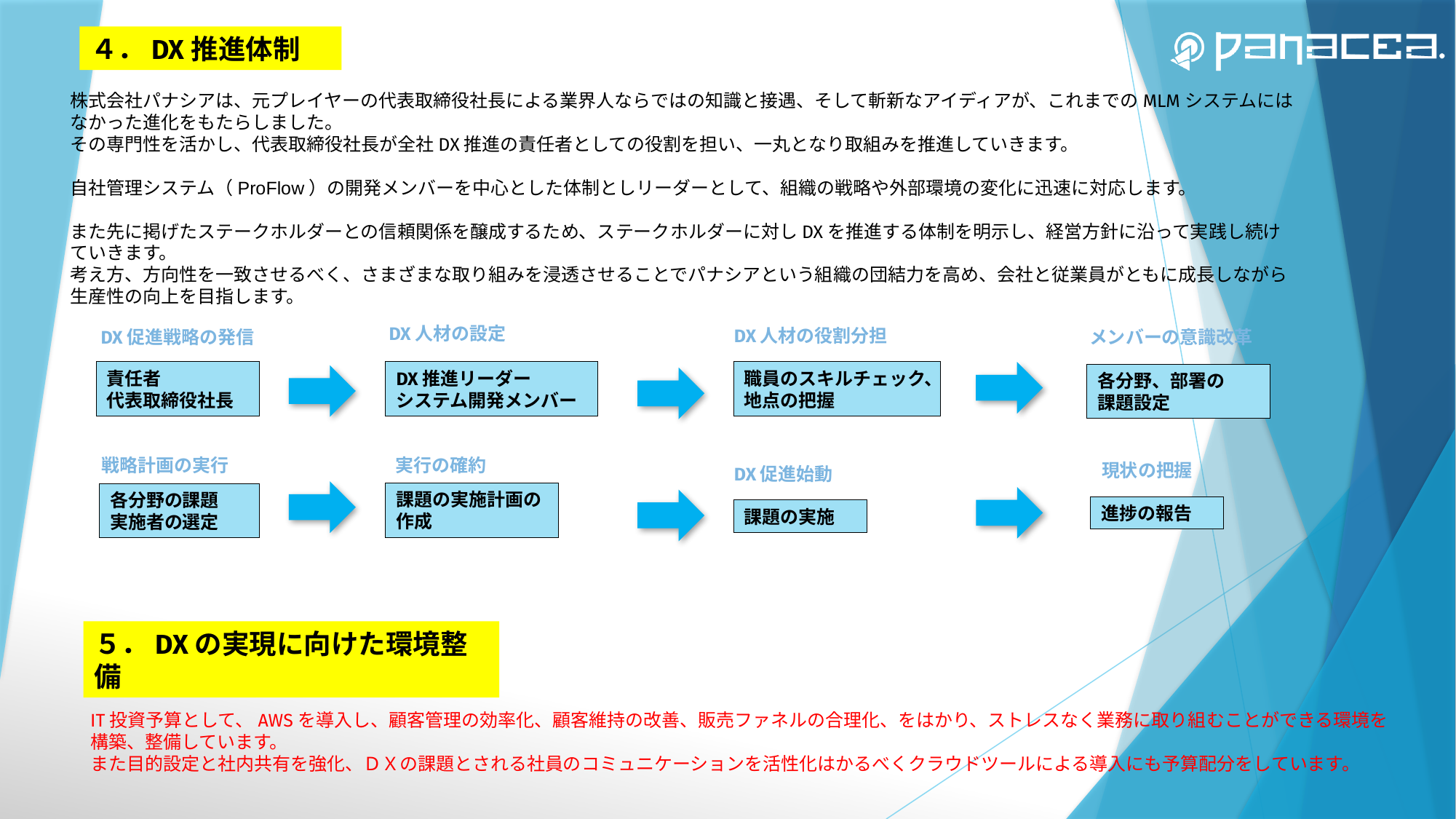

４．DX推進体制
株式会社パナシアは、元プレイヤーの代表取締役社長による業界人ならではの知識と接遇、そして斬新なアイディアが、これまでのMLMシステムにはなかった進化をもたらしました。
その専門性を活かし、代表取締役社長が全社DX推進の責任者としての役割を担い、一丸となり取組みを推進していきます。

自社管理システム（ProFlow）の開発メンバーを中心とした体制としリーダーとして、組織の戦略や外部環境の変化に迅速に対応します。

また先に掲げたステークホルダーとの信頼関係を醸成するため、ステークホルダーに対しDXを推進する体制を明示し、経営方針に沿って実践し続けていきます。
考え方、方向性を一致させるべく、さまざまな取り組みを浸透させることでパナシアという組織の団結力を高め、会社と従業員がともに成長しながら生産性の向上を目指します。
DX人材の設定
DX人材の役割分担
DX促進戦略の発信
メンバーの意識改革
職員のスキルチェック、地点の把握
責任者
代表取締役社長
DX推進リーダー
システム開発メンバー

各分野、部署の
課題設定

戦略計画の実行
実行の確約
現状の把握
DX促進始動

課題の実施計画の
作成
各分野の課題
実施者の選定

進捗の報告
課題の実施
５．DXの実現に向けた環境整備
IT投資予算として、AWSを導入し、顧客管理の効率化、顧客維持の改善、販売ファネルの合理化、をはかり、ストレスなく業務に取り組むことができる環境を構築、整備しています。
また目的設定と社内共有を強化、ＤＸの課題とされる社員のコミュニケーションを活性化はかるべくクラウドツールによる導入にも予算配分をしています。